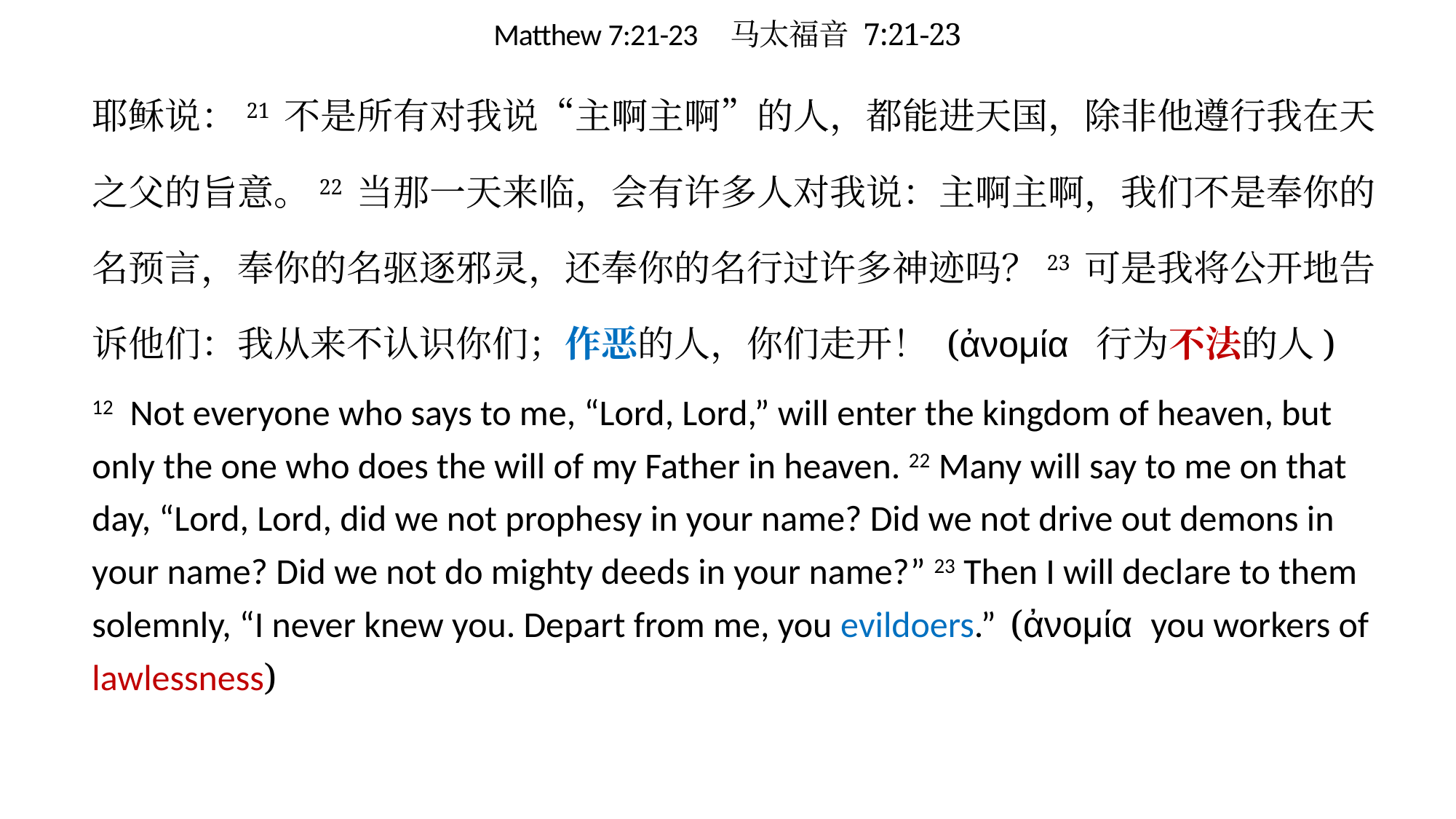

# Matthew 7:21-23    马太福音 7:21-23
耶稣说：21 不是所有对我说“主啊主啊”的人，都能进天国，除非他遵行我在天之父的旨意。22 当那一天来临，会有许多人对我说：主啊主啊，我们不是奉你的名预言，奉你的名驱逐邪灵，还奉你的名行过许多神迹吗？23 可是我将公开地告诉他们：我从来不认识你们；作恶的人，你们走开！ (ἀνομία  行为不法的人)
12  Not everyone who says to me, “Lord, Lord,” will enter the kingdom of heaven, but only the one who does the will of my Father in heaven. 22 Many will say to me on that day, “Lord, Lord, did we not prophesy in your name? Did we not drive out demons in your name? Did we not do mighty deeds in your name?” 23 Then I will declare to them solemnly, “I never knew you. Depart from me, you evildoers.”  (ἀνομία  you workers of lawlessness)